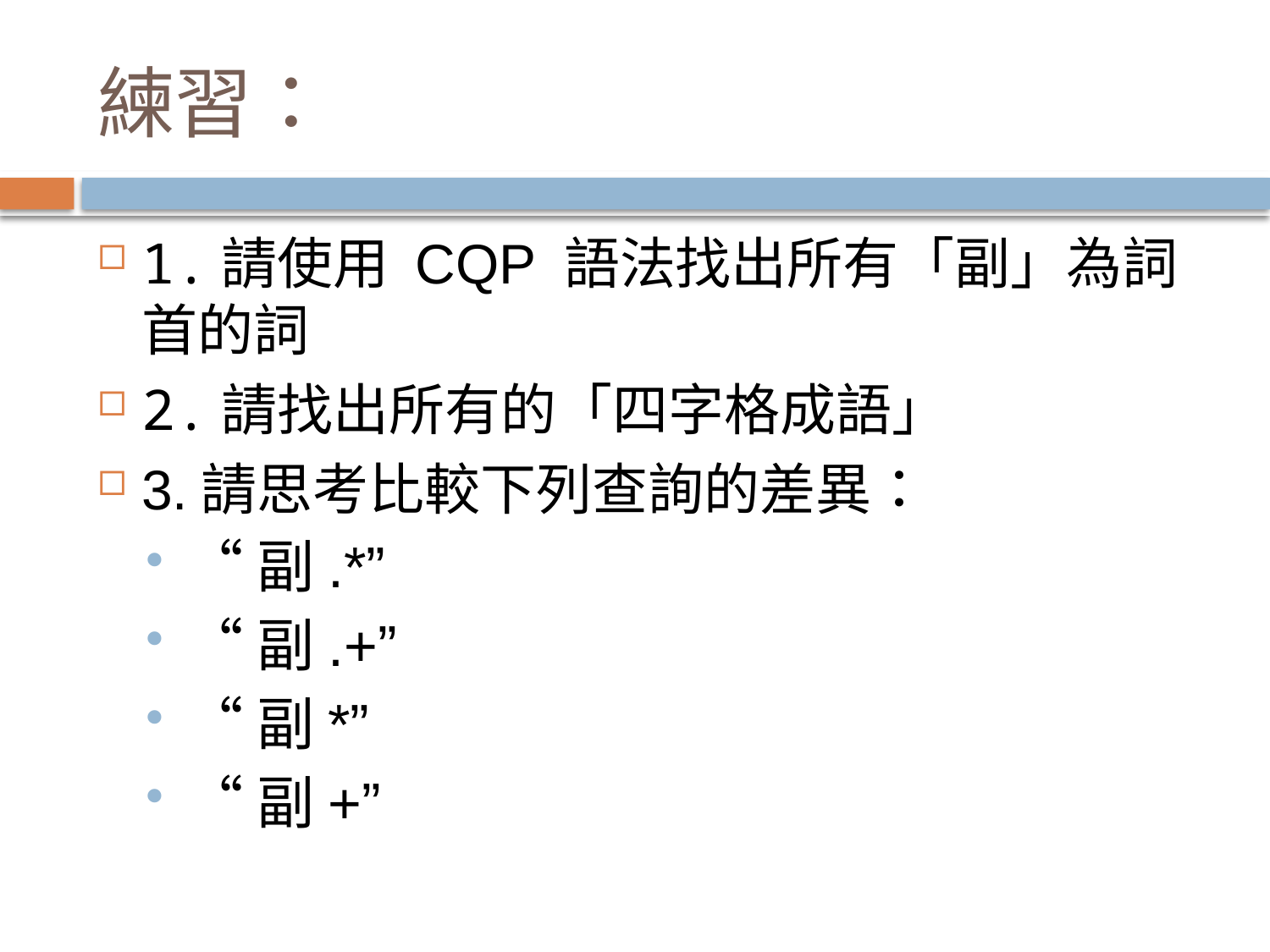

# 練習：
1.請使用 CQP 語法找出所有「副」為詞首的詞
2.請找出所有的「四字格成語」
3.請思考比較下列查詢的差異：
“副.*”
“副.+”
“副*”
“副+”